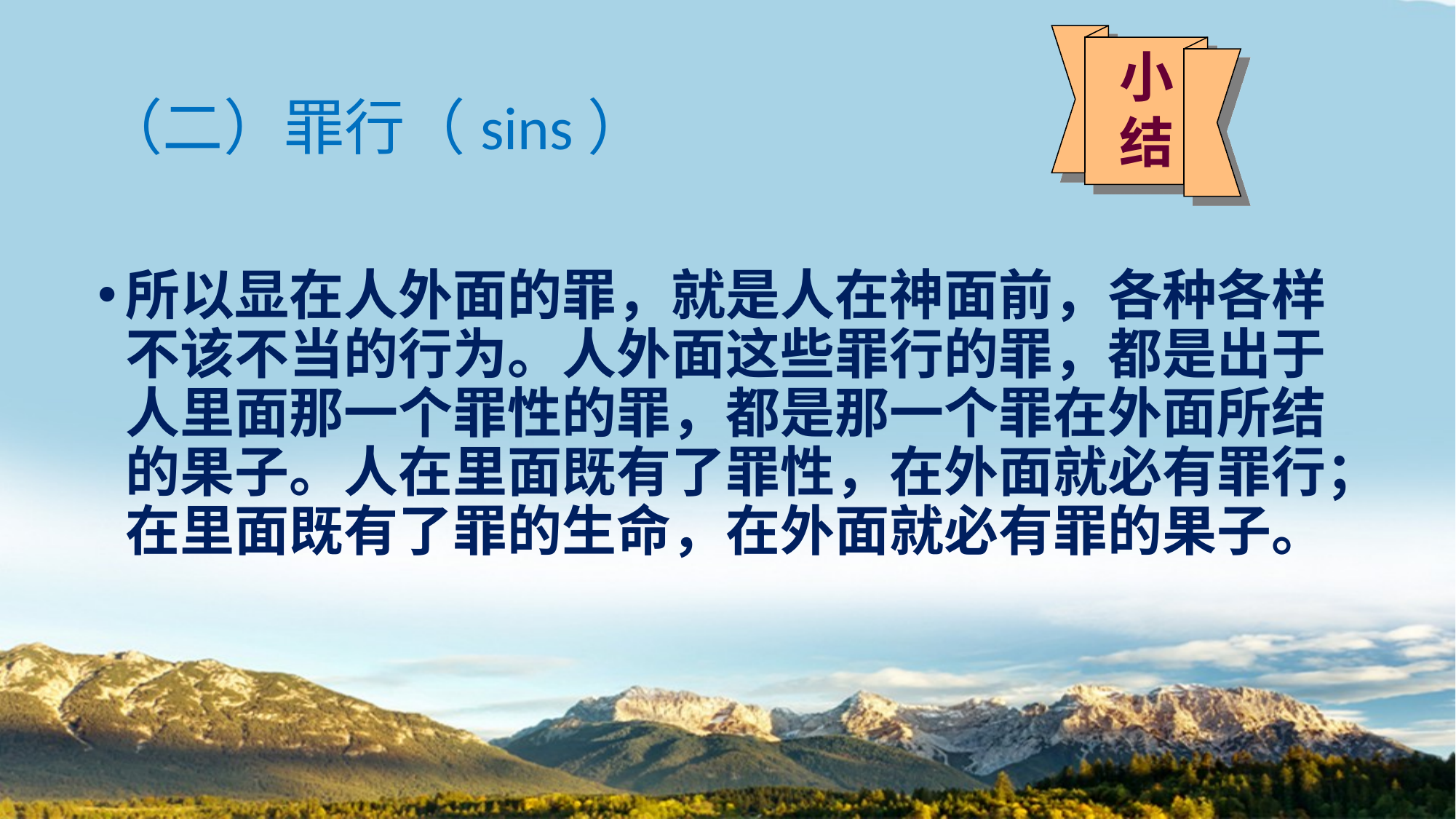

小结
（二）罪行（sins）
所以显在人外面的罪，就是人在神面前，各种各样不该不当的行为。人外面这些罪行的罪，都是出于人里面那一个罪性的罪，都是那一个罪在外面所结的果子。人在里面既有了罪性，在外面就必有罪行；在里面既有了罪的生命，在外面就必有罪的果子。